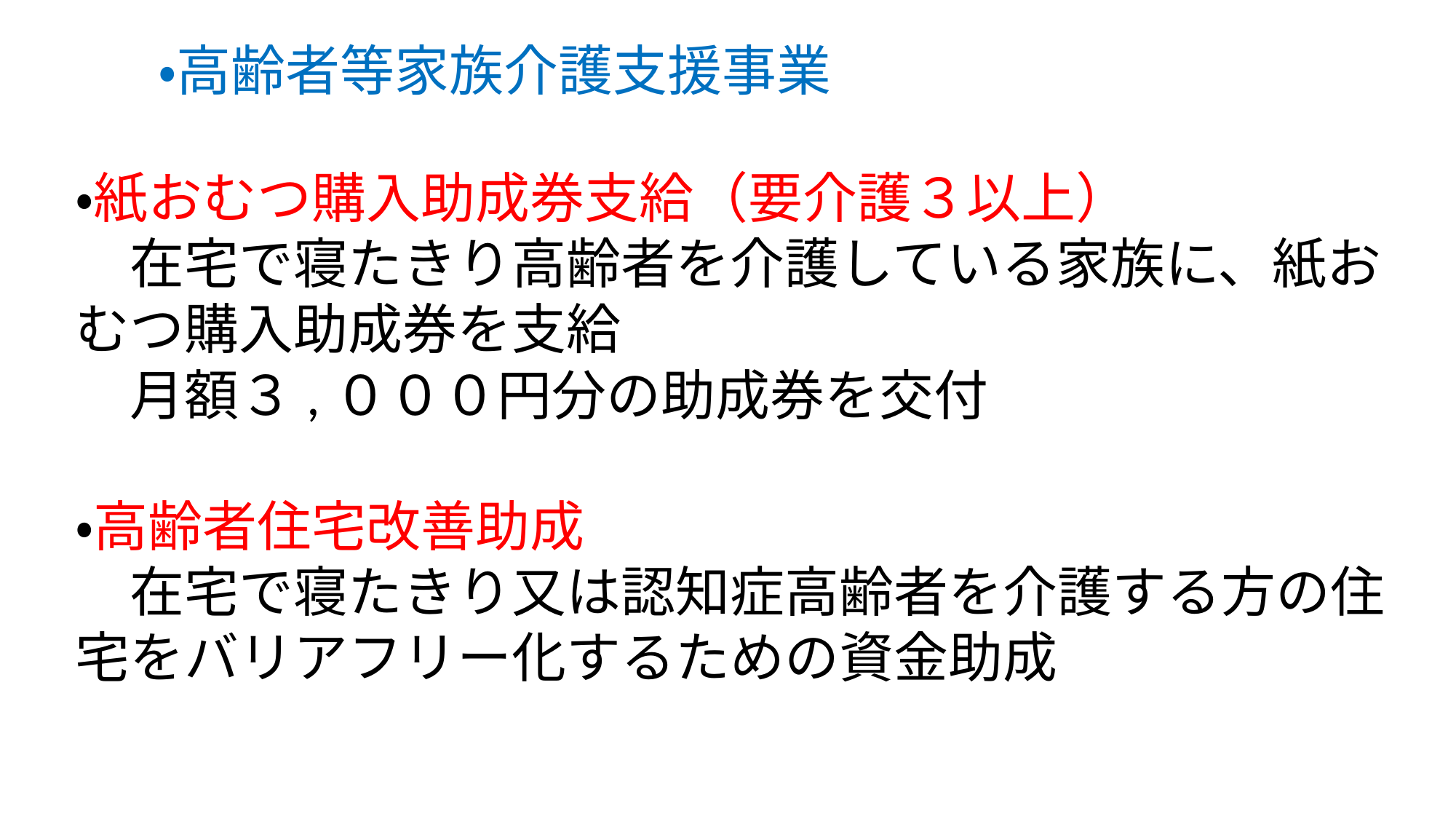

・高齢者等家族介護支援事業
・紙おむつ購入助成券支給（要介護３以上）
　在宅で寝たきり高齢者を介護している家族に、紙おむつ購入助成券を支給
　月額３,０００円分の助成券を交付

・高齢者住宅改善助成
　在宅で寝たきり又は認知症高齢者を介護する方の住宅をバリアフリー化するための資金助成